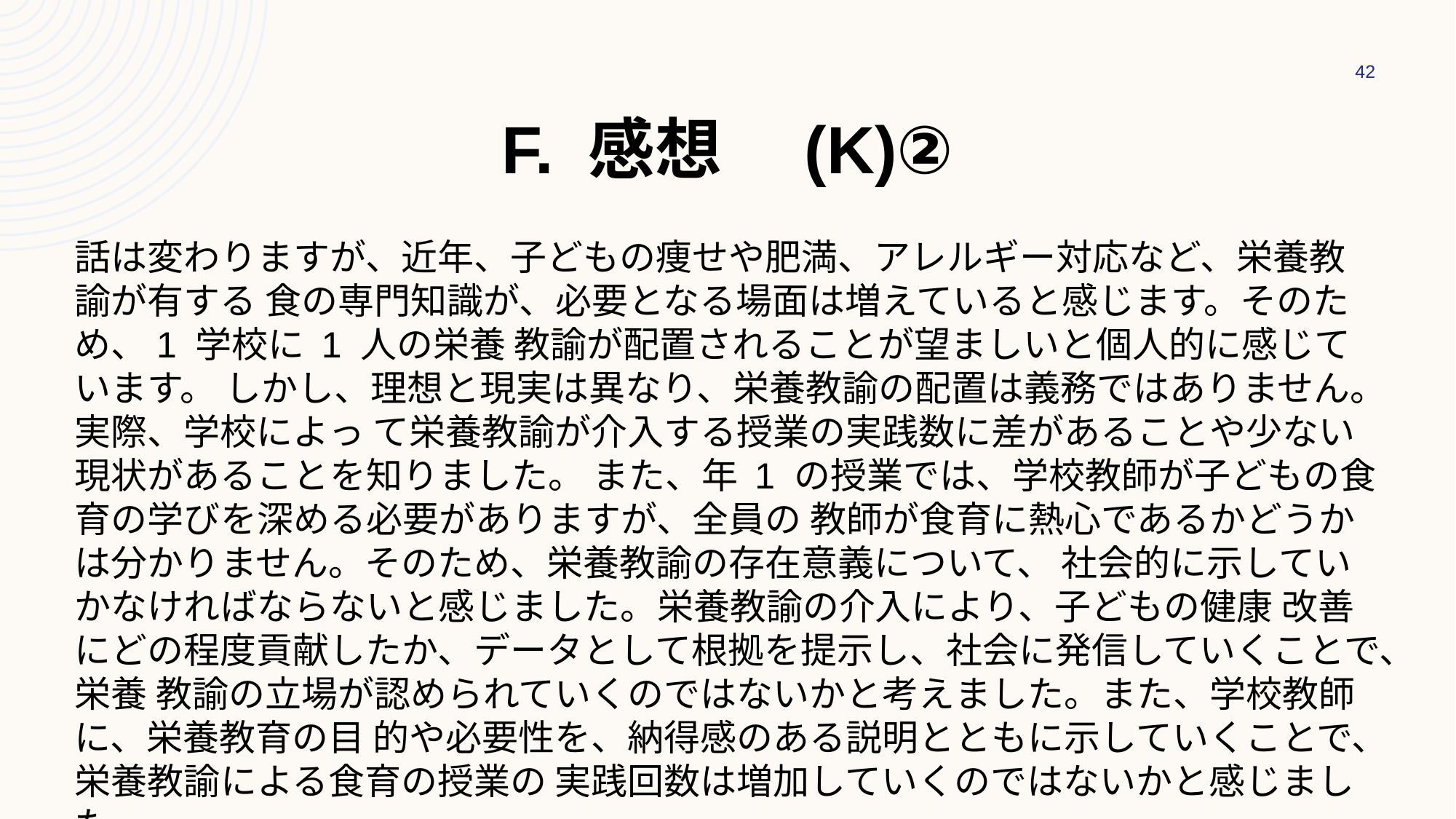

42
# F. 感想　(K)②
話は変わりますが、近年、子どもの痩せや肥満、アレルギー対応など、栄養教諭が有する 食の専門知識が、必要となる場面は増えていると感じます。そのため、1 学校に 1 人の栄養 教諭が配置されることが望ましいと個人的に感じています。 しかし、理想と現実は異なり、栄養教諭の配置は義務ではありません。実際、学校によっ て栄養教諭が介入する授業の実践数に差があることや少ない現状があることを知りました。 また、年 1 の授業では、学校教師が子どもの食育の学びを深める必要がありますが、全員の 教師が食育に熱心であるかどうかは分かりません。そのため、栄養教諭の存在意義について、 社会的に示していかなければならないと感じました。栄養教諭の介入により、子どもの健康 改善にどの程度貢献したか、データとして根拠を提示し、社会に発信していくことで、栄養 教諭の立場が認められていくのではないかと考えました。また、学校教師に、栄養教育の目 的や必要性を、納得感のある説明とともに示していくことで、栄養教諭による食育の授業の 実践回数は増加していくのではないかと感じました。